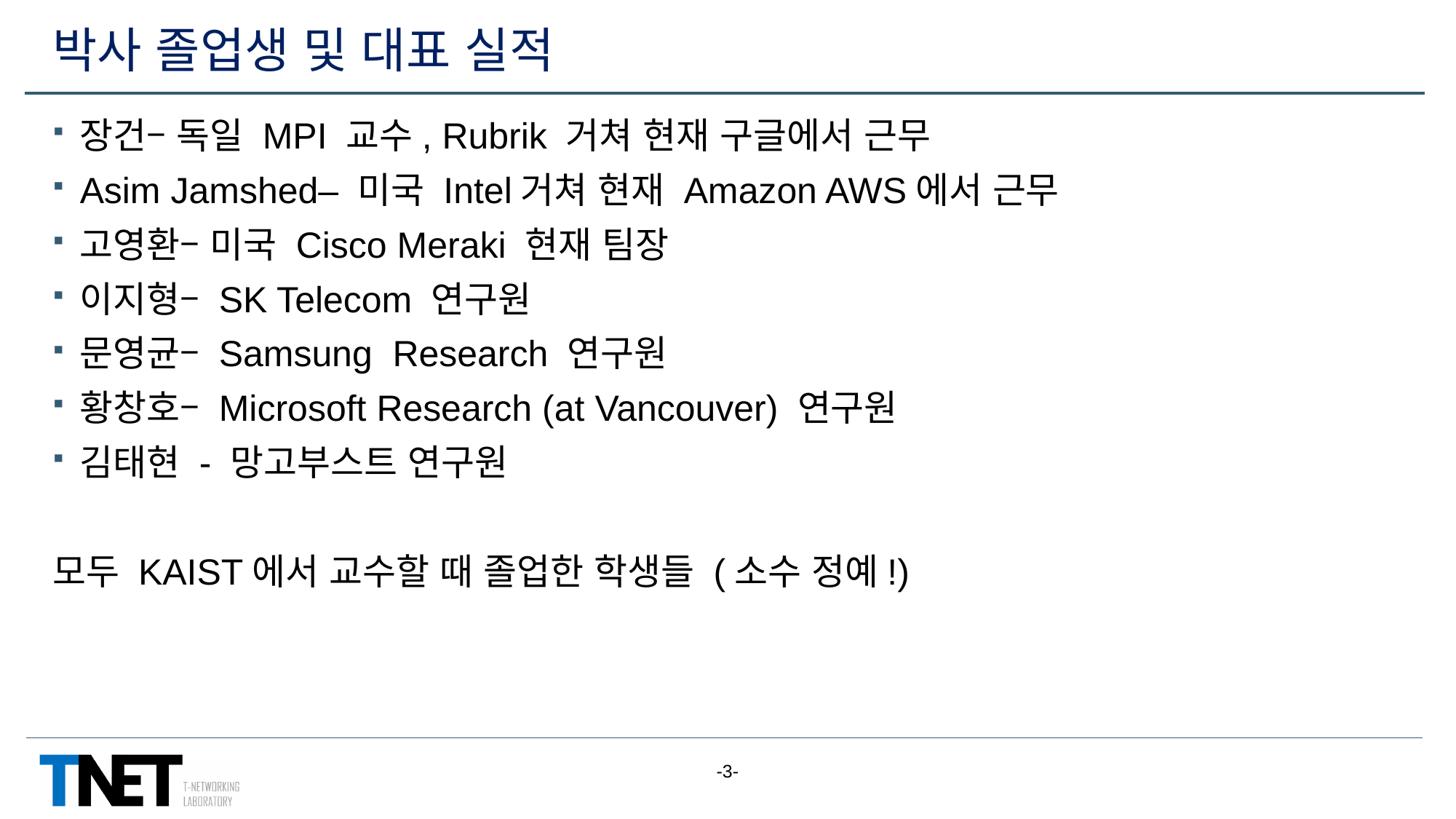

# 박사 졸업생 및 대표 실적
장건– 독일 MPI 교수, Rubrik 거쳐 현재 구글에서 근무
Asim Jamshed– 미국 Intel거쳐 현재 Amazon AWS에서 근무
고영환– 미국 Cisco Meraki 현재 팀장
이지형– SK Telecom 연구원
문영균– Samsung  Research 연구원
황창호– Microsoft Research (at Vancouver) 연구원
김태현 - 망고부스트 연구원

모두 KAIST에서 교수할 때 졸업한 학생들 (소수 정예!)

-3-